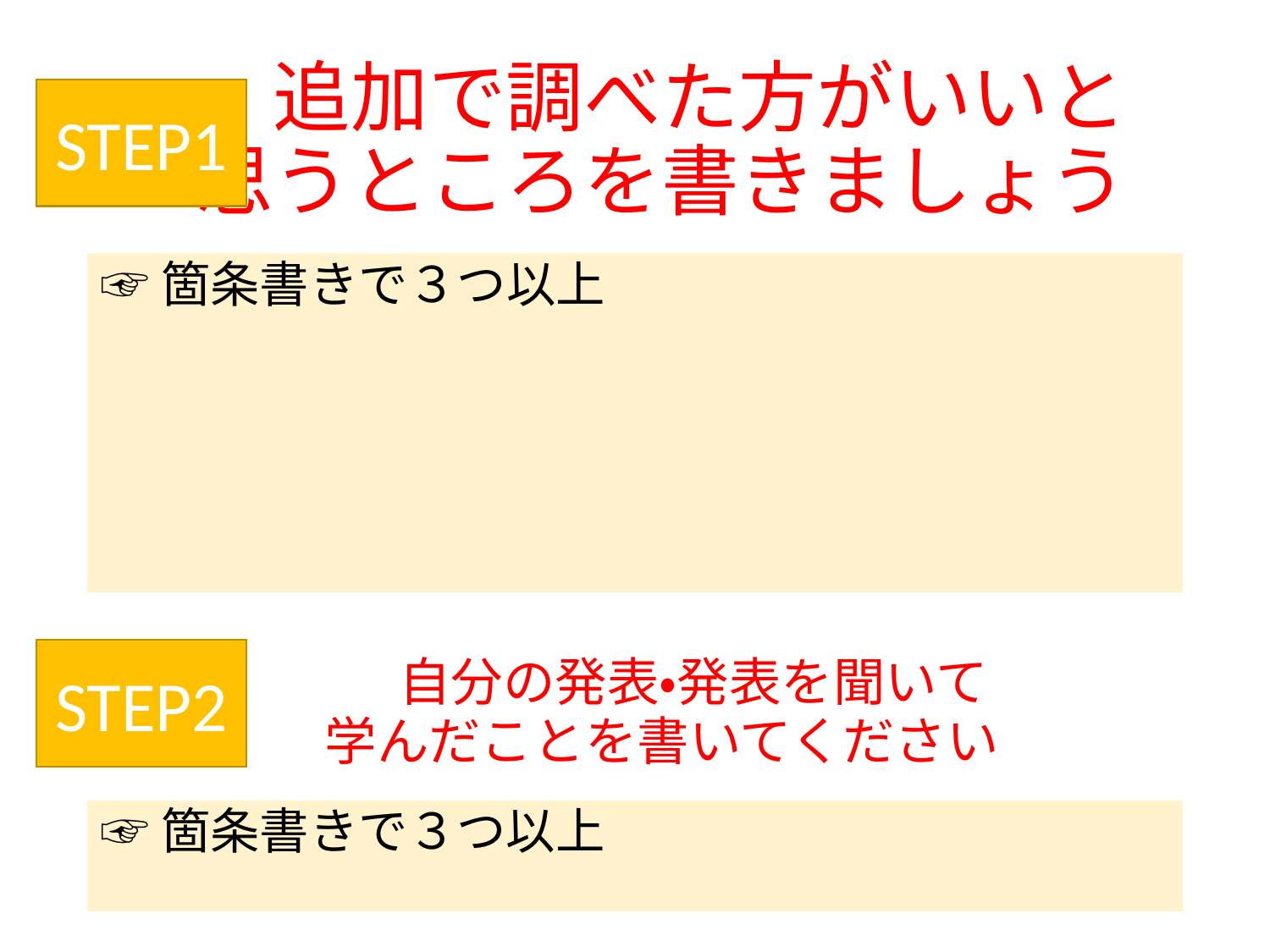

# 追加で調べた方がいいと 思うところを書きましょう
STEP1
☞箇条書きで３つ以上

STEP2
　自分の発表・発表を聞いて
学んだことを書いてください
☞箇条書きで３つ以上